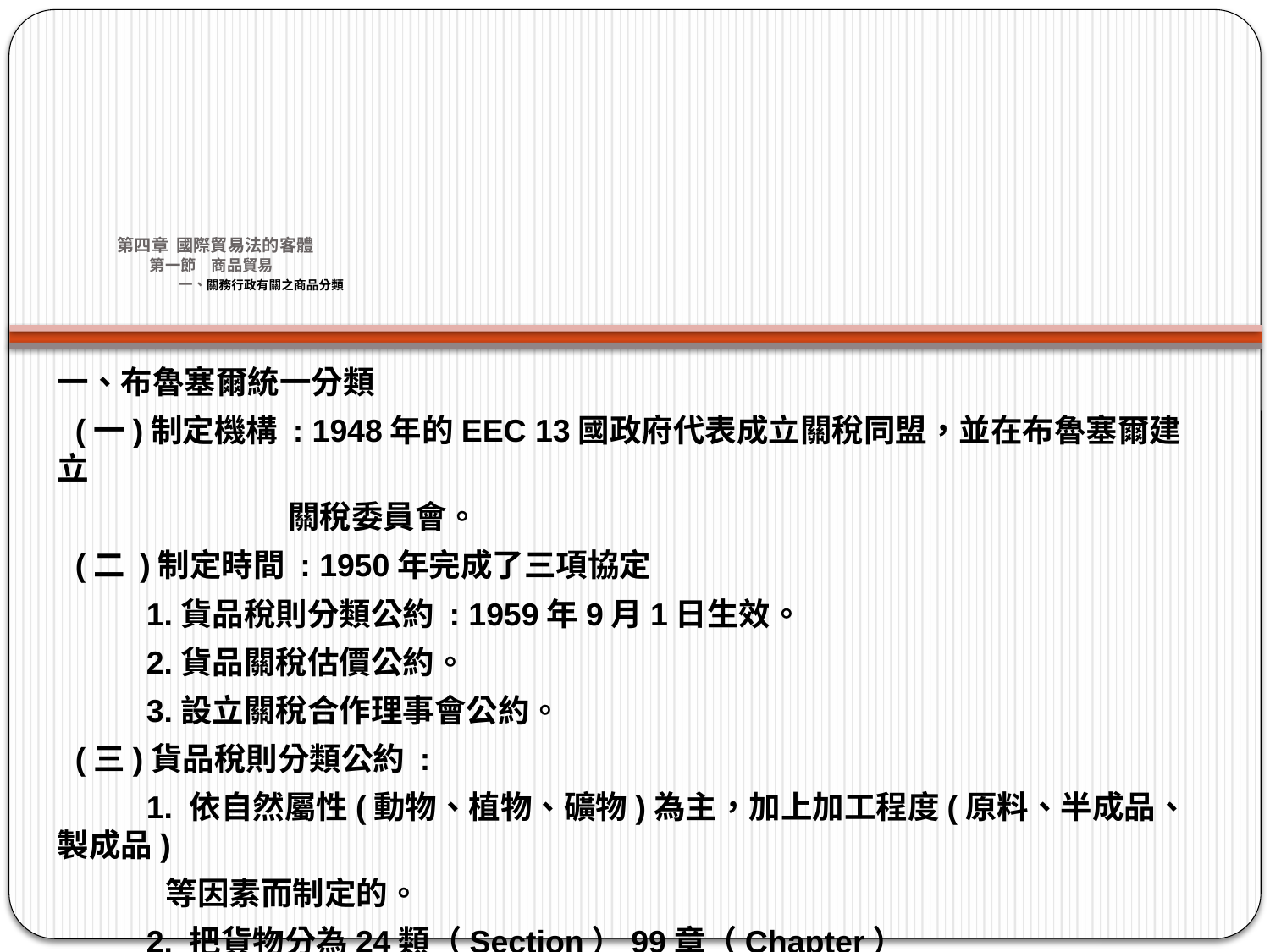

# 第四章  國際貿易法的客體 第一節　商品貿易 一、關務行政有關之商品分類
一、布魯塞爾統一分類
  (一)制定機構 : 1948年的EEC 13國政府代表成立關稅同盟，並在布魯塞爾建立
                               關稅委員會。
  (二 )制定時間 : 1950年完成了三項協定
          1.貨品稅則分類公約 : 1959年9月1日生效。
          2.貨品關稅估價公約。
          3.設立關稅合作理事會公約。
  (三)貨品稅則分類公約 :
          1. 依自然屬性(動物、植物、礦物)為主，加上加工程度(原料、半成品、製成品)
              等因素而制定的。
          2. 把貨物分為24類（Section）99章（Chapter）
          3. 美國、加拿大拒絕採用，這項制度不能被各國接受